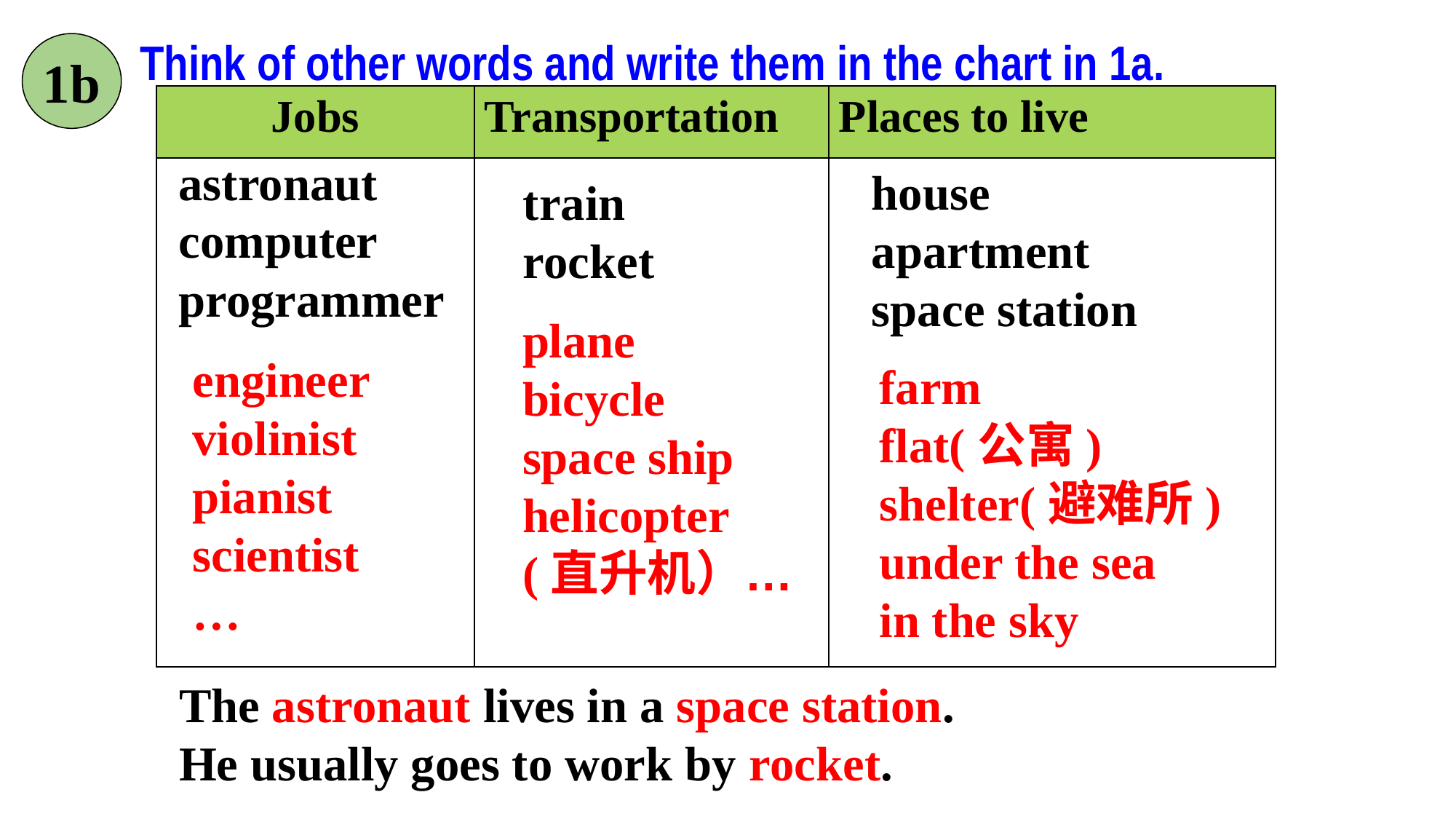

# Think of other words and write them in the chart in 1a.
1b
Think of other words and write them.
| Jobs | Transportation | Places to live |
| --- | --- | --- |
|  |  |  |
astronaut
computer
programmer
house
apartment
space station
train
rocket
plane
bicycle
space ship
helicopter
(直升机）…
engineer
violinist
pianist
scientist
…
farm
flat(公寓)
shelter(避难所)
under the sea
in the sky
The astronaut lives in a space station.
He usually goes to work by rocket.